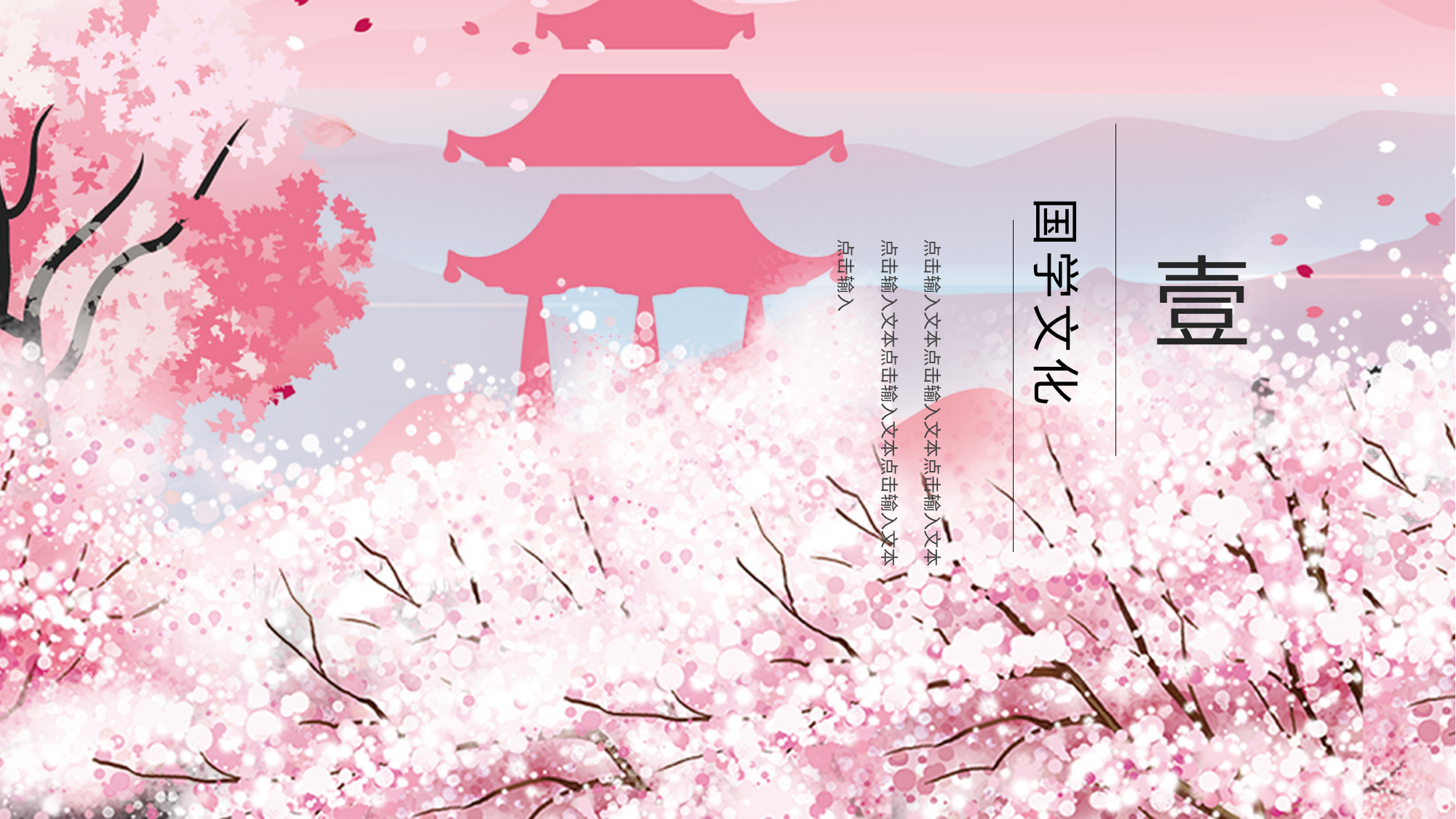

国学文化
点击输入文本点击输入文本点击输入文本点击输入文本点击输入文本点击输入文本点击输入
壹